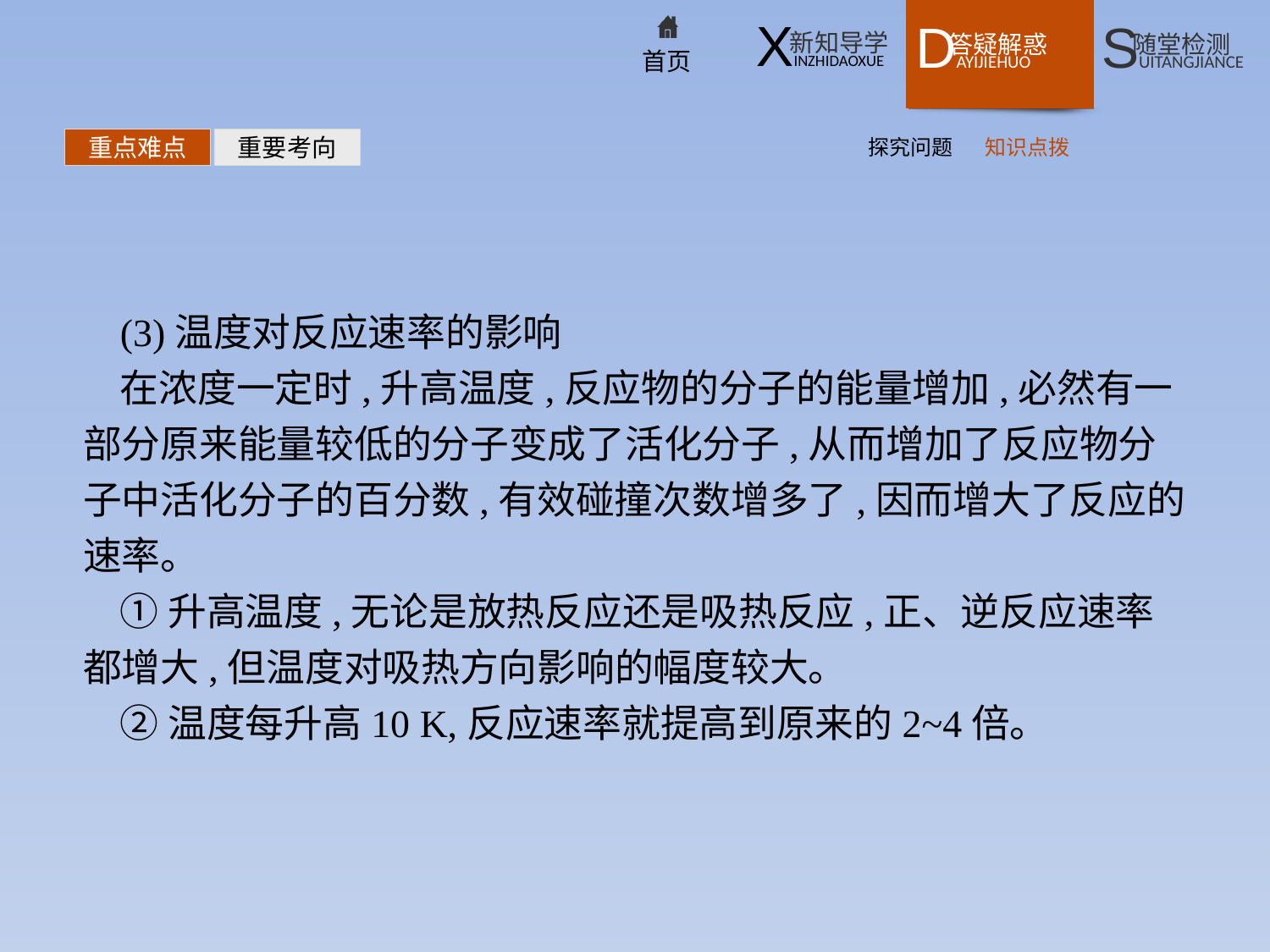

探究问题
知识点拨
重点难点
重要考向
(3)温度对反应速率的影响
在浓度一定时,升高温度,反应物的分子的能量增加,必然有一部分原来能量较低的分子变成了活化分子,从而增加了反应物分子中活化分子的百分数,有效碰撞次数增多了,因而增大了反应的速率。
①升高温度,无论是放热反应还是吸热反应,正、逆反应速率都增大,但温度对吸热方向影响的幅度较大。
②温度每升高10 K,反应速率就提高到原来的2~4倍。